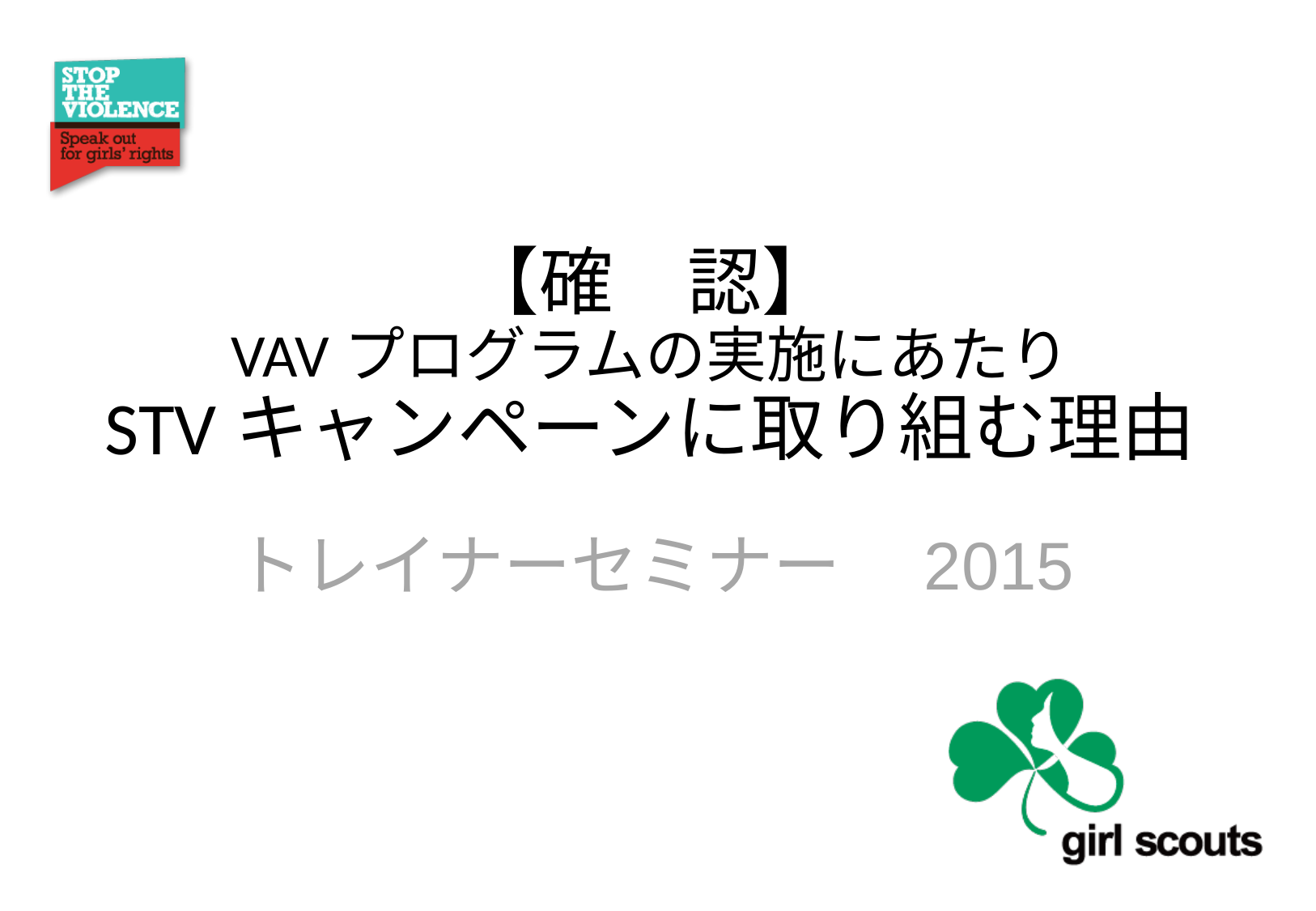

# 【確　認】 VAVプログラムの実施にあたり STVキャンペーンに取り組む理由
トレイナーセミナー　2015